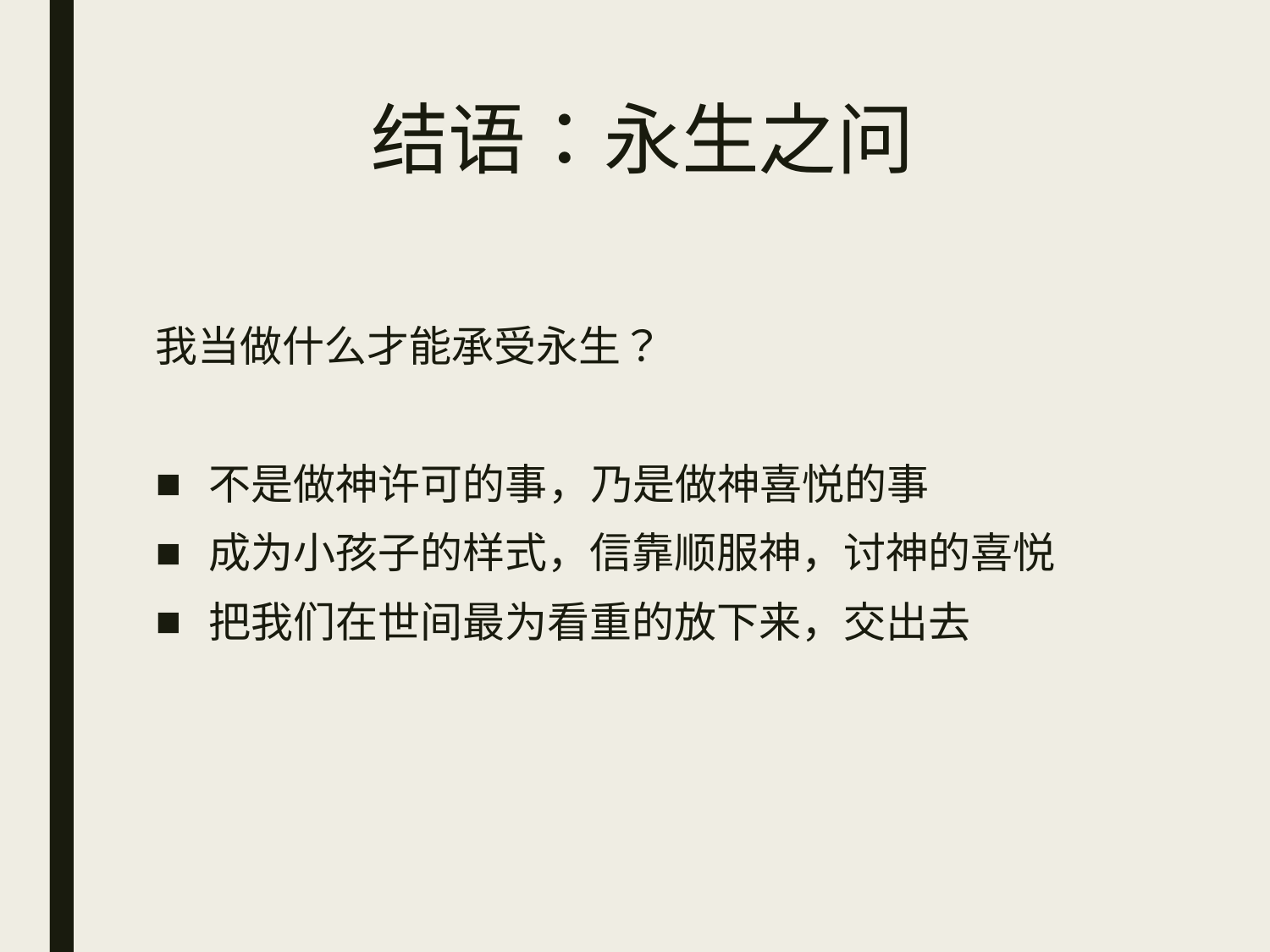

# 结语：永生之问
我当做什么才能承受永生？

不是做神许可的事，乃是做神喜悦的事
成为小孩子的样式，信靠顺服神，讨神的喜悦
把我们在世间最为看重的放下来，交出去